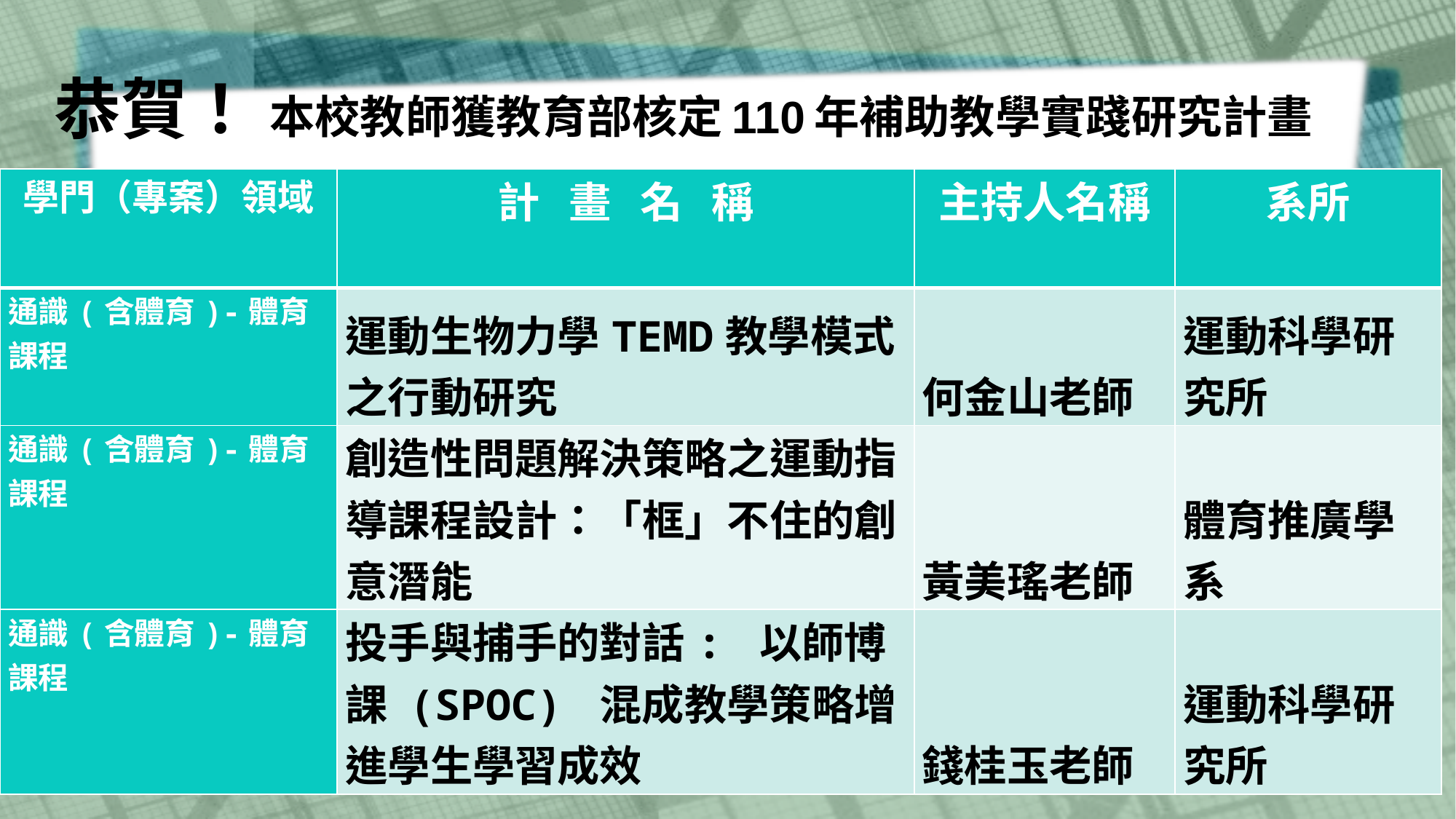

# 恭賀！ 本校教師獲教育部核定110年補助教學實踐研究計畫
| 學門（專案）領域 | 計 畫 名 稱 | 主持人名稱 | 系所 |
| --- | --- | --- | --- |
| 通識(含體育)-體育課程 | 運動生物力學TEMD教學模式之行動研究 | 何金山老師 | 運動科學研究所 |
| 通識(含體育)-體育課程 | 創造性問題解決策略之運動指導課程設計：「框」不住的創意潛能 | 黃美瑤老師 | 體育推廣學系 |
| 通識(含體育)-體育課程 | 投手與捕手的對話: 以師博課 (SPOC) 混成教學策略增進學生學習成效 | 錢桂玉老師 | 運動科學研究所 |